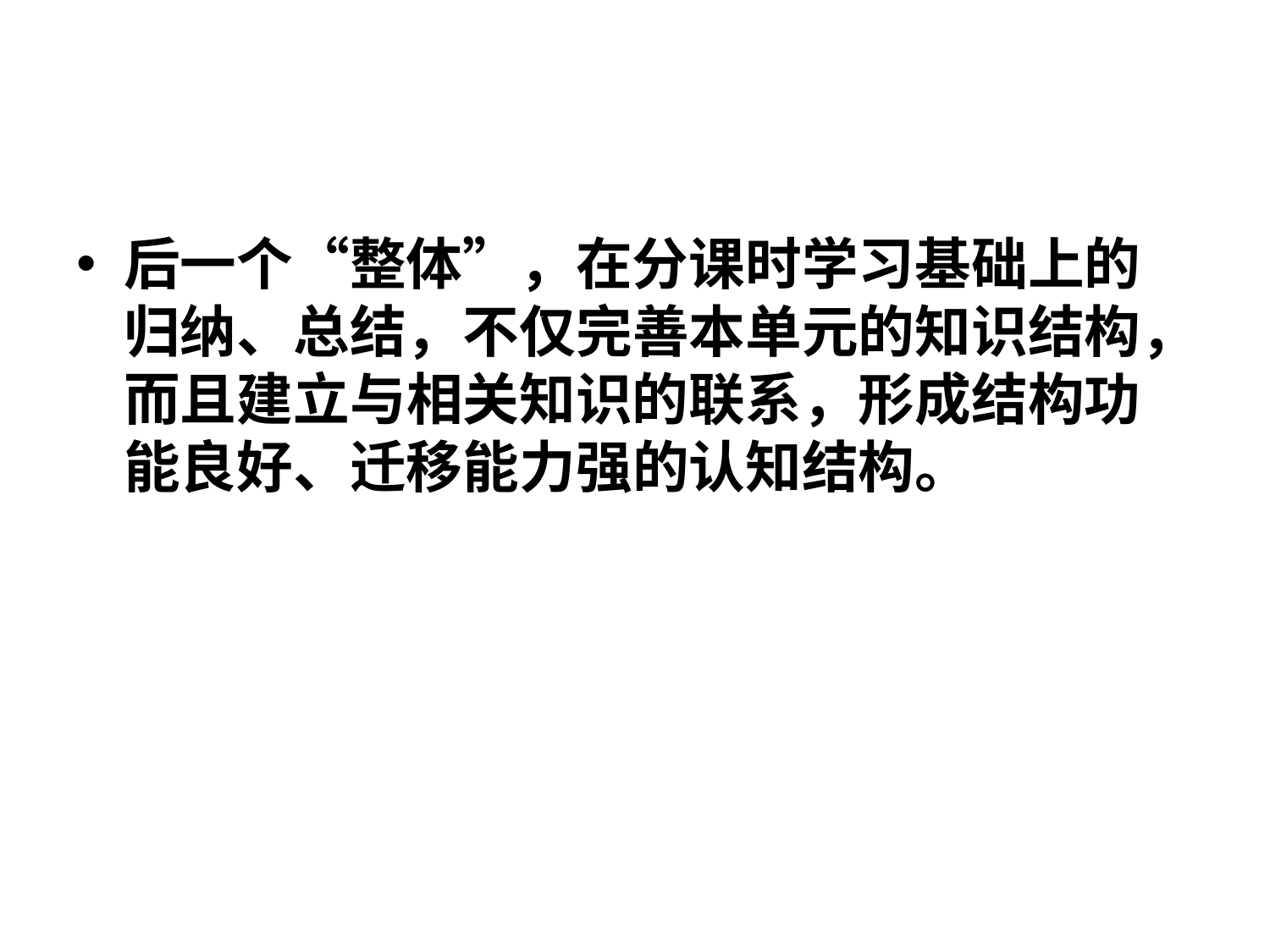

#
后一个“整体”，在分课时学习基础上的归纳、总结，不仅完善本单元的知识结构，而且建立与相关知识的联系，形成结构功能良好、迁移能力强的认知结构。